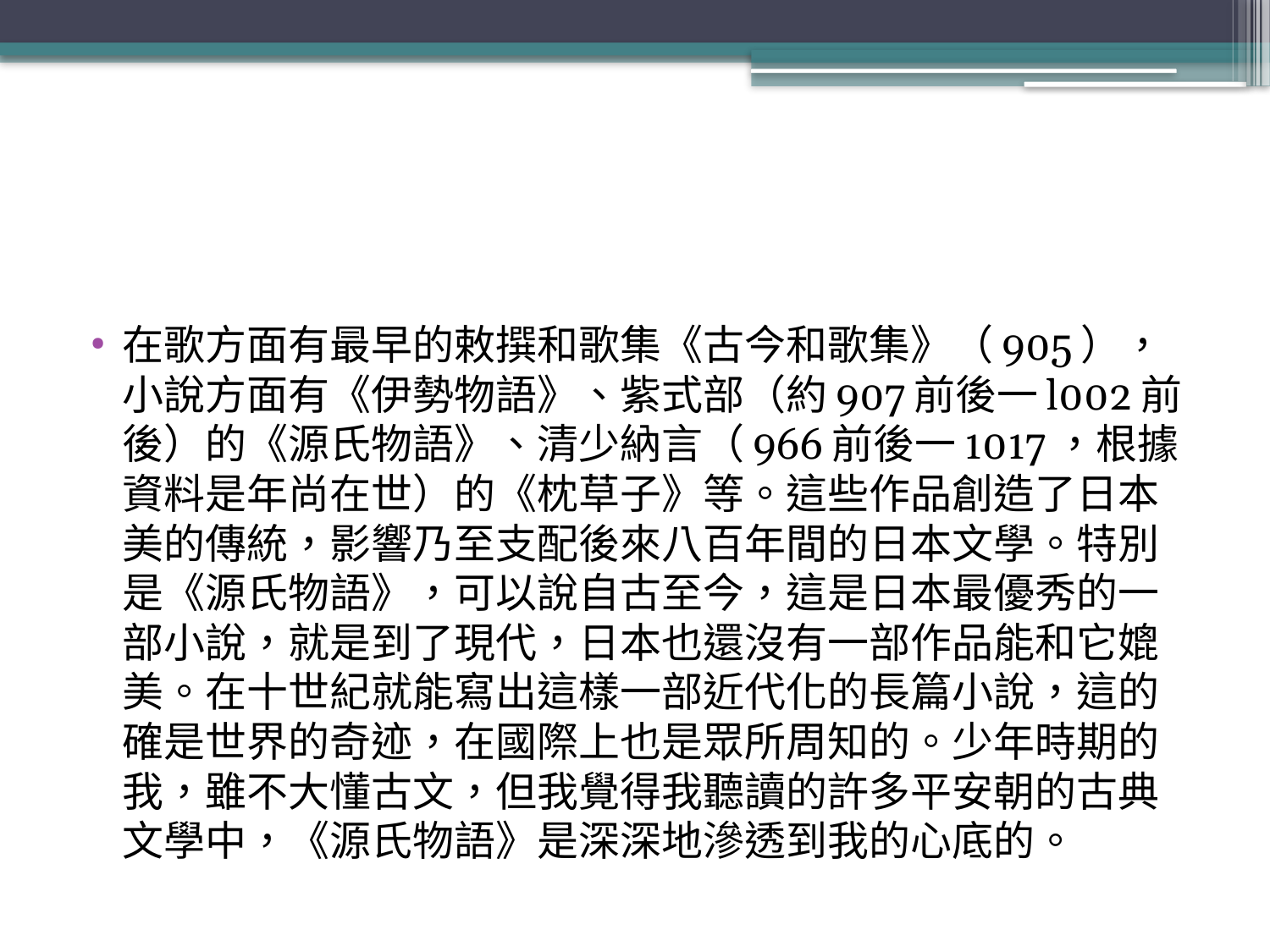

#
在歌方面有最早的敕撰和歌集《古今和歌集》（905），小說方面有《伊勢物語》、紫式部（約907前後一l002前後）的《源氏物語》、清少納言（966前後一1017，根據資料是年尚在世）的《枕草子》等。這些作品創造了日本美的傳統，影響乃至支配後來八百年間的日本文學。特別是《源氏物語》，可以說自古至今，這是日本最優秀的一部小說，就是到了現代，日本也還沒有一部作品能和它媲美。在十世紀就能寫出這樣一部近代化的長篇小說，這的確是世界的奇迹，在國際上也是眾所周知的。少年時期的我，雖不大懂古文，但我覺得我聽讀的許多平安朝的古典文學中，《源氏物語》是深深地滲透到我的心底的。